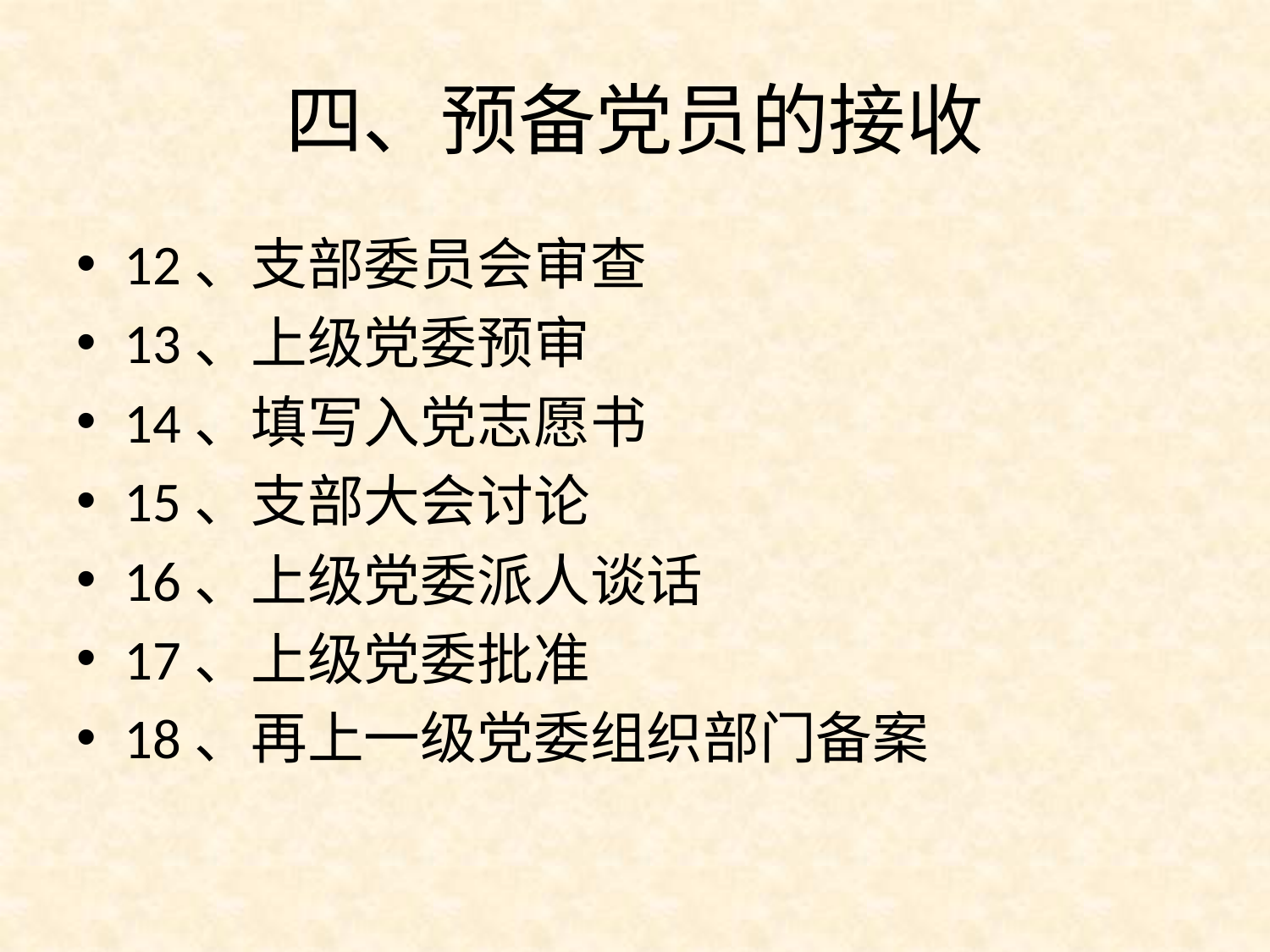

# 四、预备党员的接收
12、支部委员会审查
13、上级党委预审
14、填写入党志愿书
15、支部大会讨论
16、上级党委派人谈话
17、上级党委批准
18、再上一级党委组织部门备案